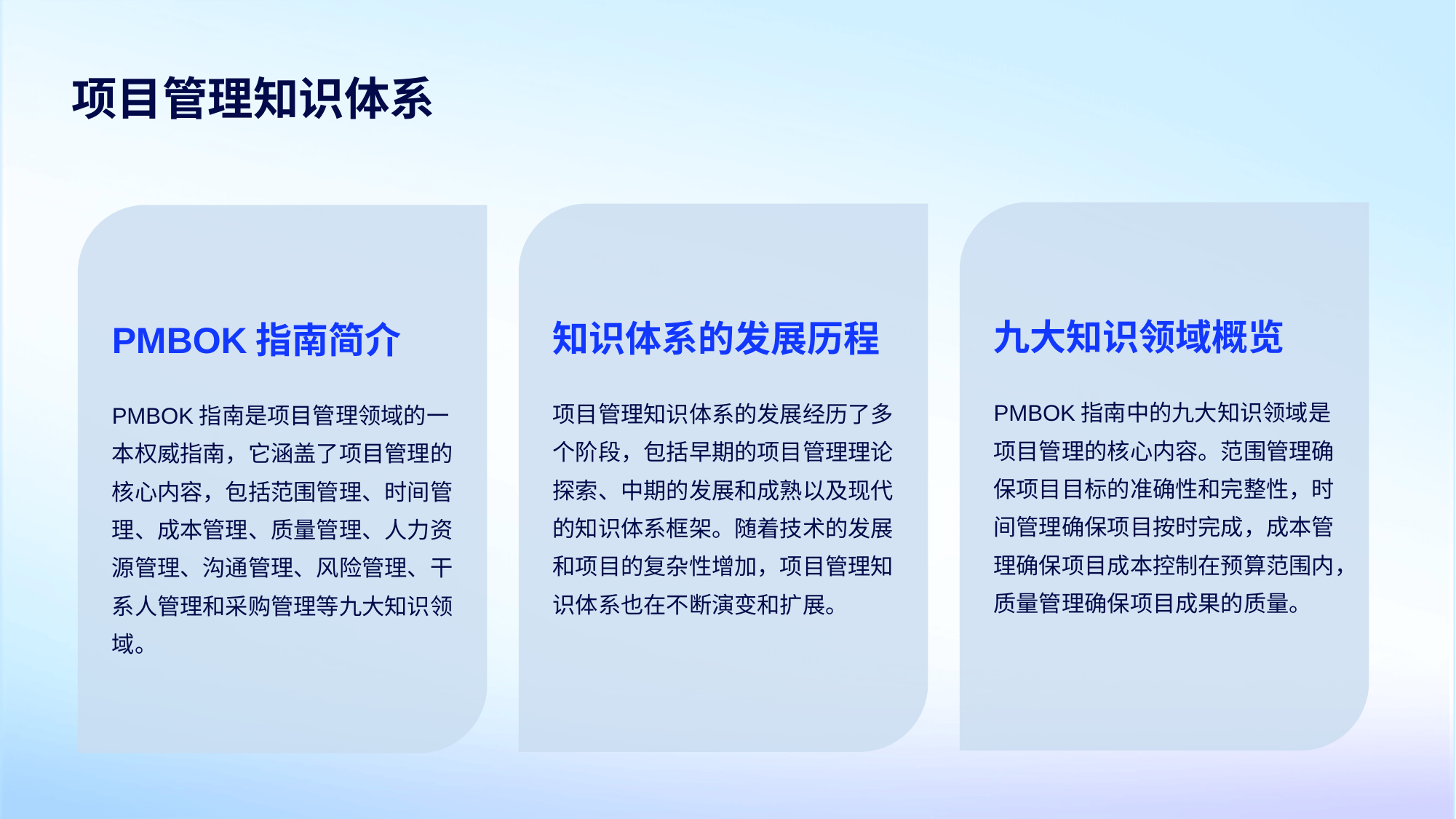

项目管理知识体系

九大知识领域概览
知识体系的发展历程
PMBOK指南简介
PMBOK指南中的九大知识领域是项目管理的核心内容。范围管理确保项目目标的准确性和完整性，时间管理确保项目按时完成，成本管理确保项目成本控制在预算范围内，质量管理确保项目成果的质量。
项目管理知识体系的发展经历了多个阶段，包括早期的项目管理理论探索、中期的发展和成熟以及现代的知识体系框架。随着技术的发展和项目的复杂性增加，项目管理知识体系也在不断演变和扩展。
PMBOK指南是项目管理领域的一本权威指南，它涵盖了项目管理的核心内容，包括范围管理、时间管理、成本管理、质量管理、人力资源管理、沟通管理、风险管理、干系人管理和采购管理等九大知识领域。